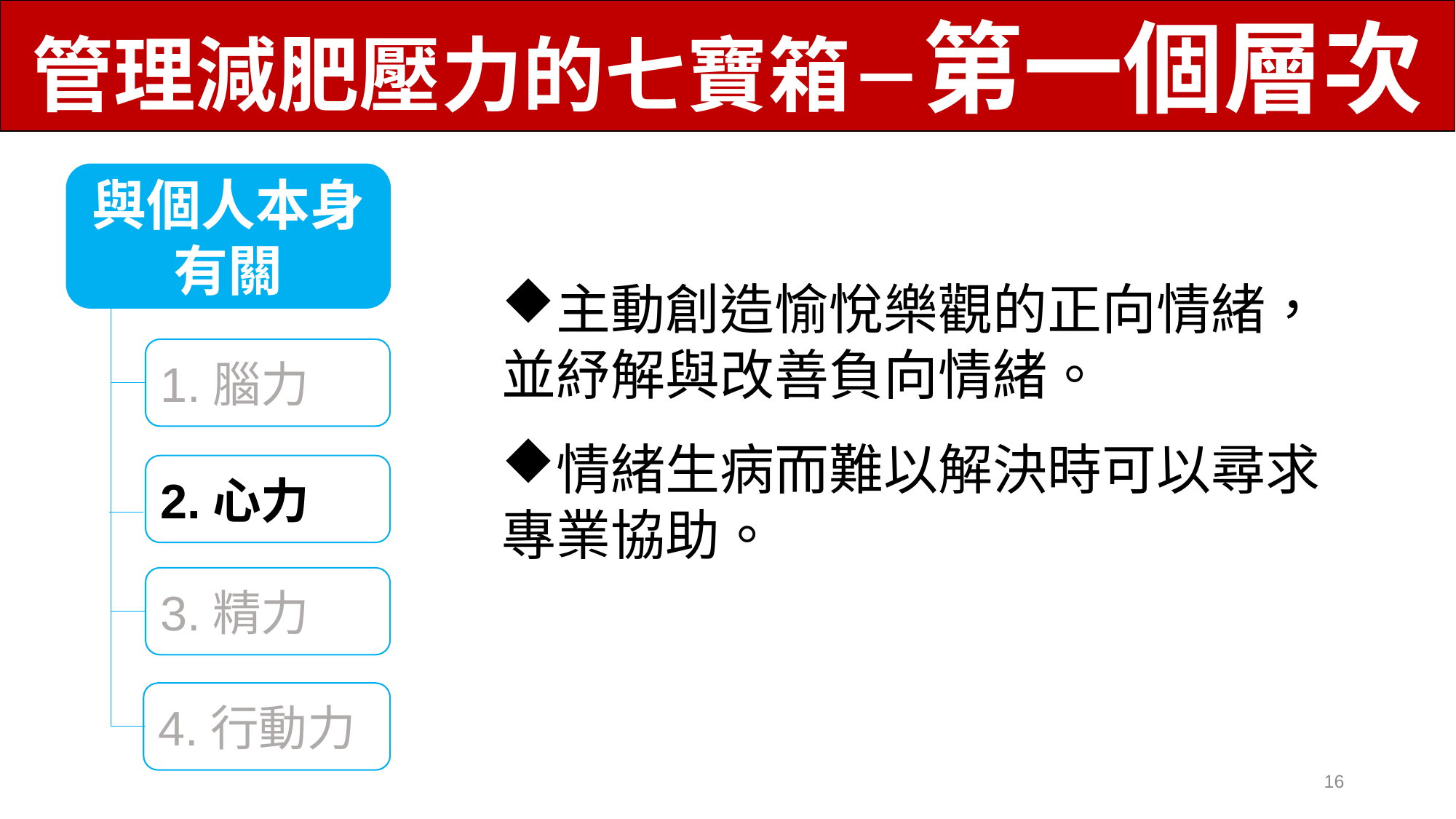

管理減肥壓力的七寶箱－第一個層次
與個人本身有關
1.腦力
2.心力
3.精力
4.行動力
主動創造愉悅樂觀的正向情緒，並紓解與改善負向情緒。

情緒生病而難以解決時可以尋求專業協助。
16